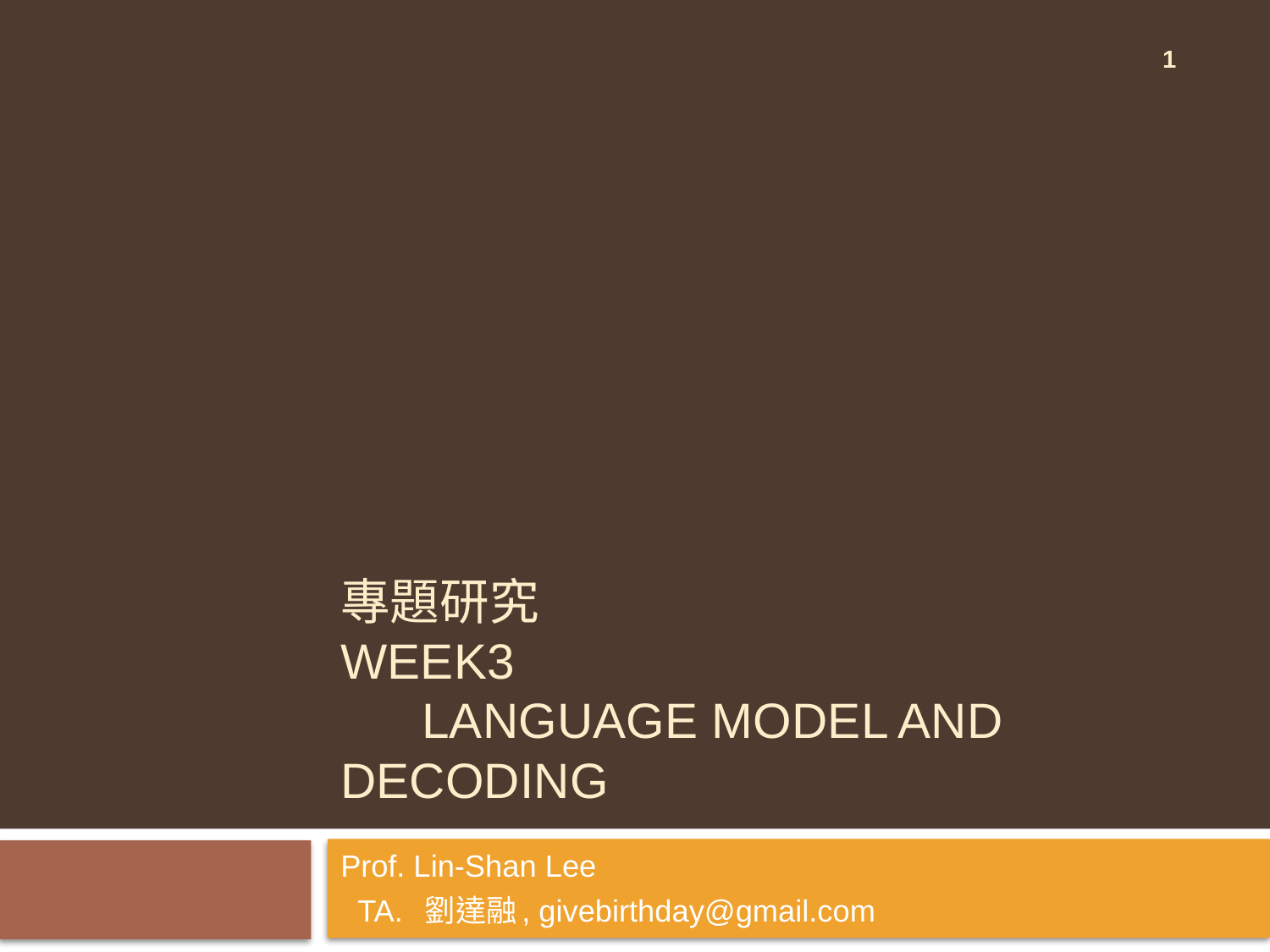

1
# 專題研究 week3 Language Model and 	Decoding
Prof. Lin-Shan Lee
  TA.  劉達融, givebirthday@gmail.com